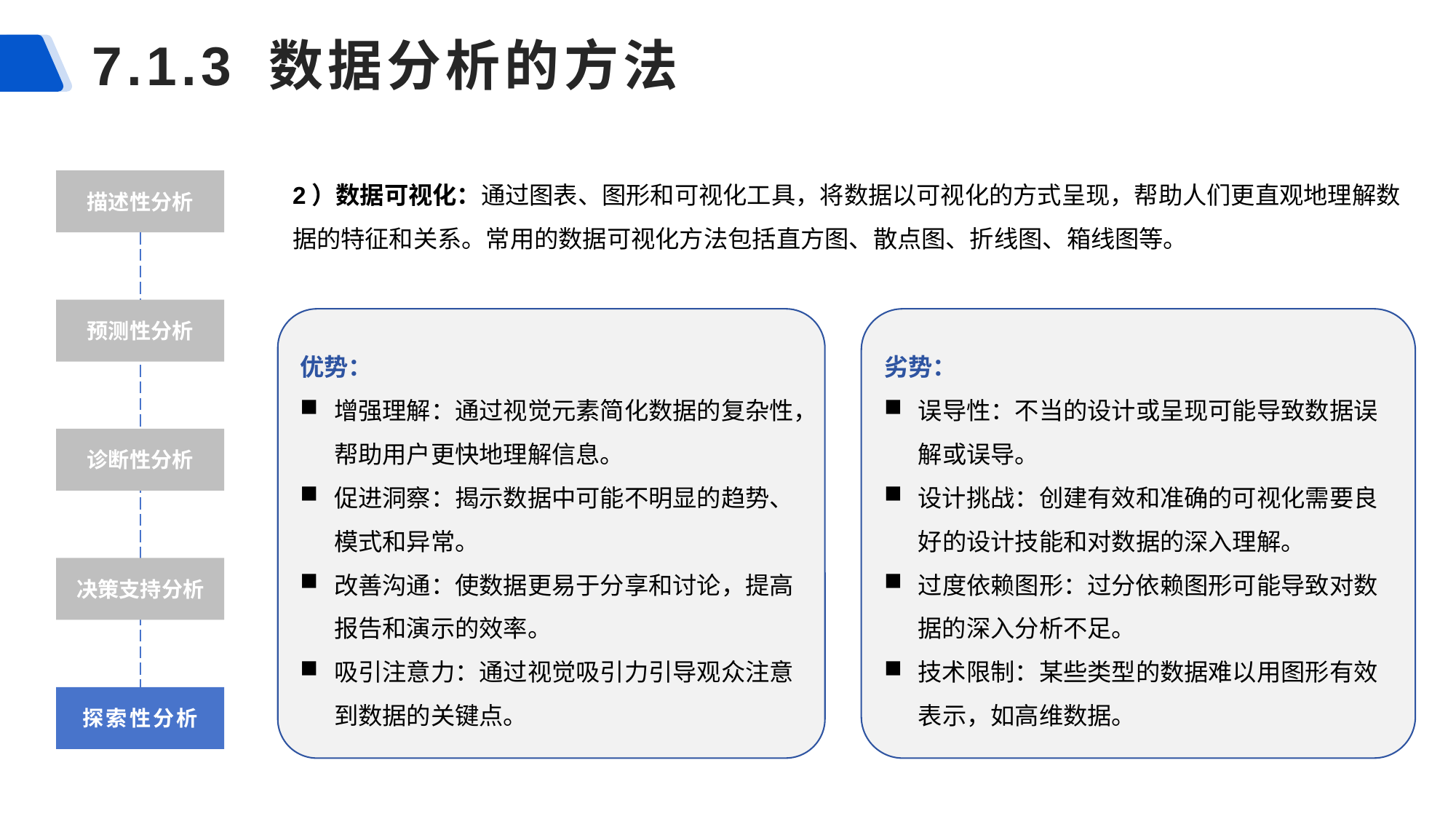

# 7.1.3 数据分析的方法
2）数据可视化：通过图表、图形和可视化工具，将数据以可视化的方式呈现，帮助人们更直观地理解数据的特征和关系。常用的数据可视化方法包括直方图、散点图、折线图、箱线图等。
描述性分析
预测性分析
优势：
增强理解：通过视觉元素简化数据的复杂性，帮助用户更快地理解信息。
促进洞察：揭示数据中可能不明显的趋势、模式和异常。
改善沟通：使数据更易于分享和讨论，提高报告和演示的效率。
吸引注意力：通过视觉吸引力引导观众注意到数据的关键点。
劣势：
误导性：不当的设计或呈现可能导致数据误解或误导。
设计挑战：创建有效和准确的可视化需要良好的设计技能和对数据的深入理解。
过度依赖图形：过分依赖图形可能导致对数据的深入分析不足。
技术限制：某些类型的数据难以用图形有效表示，如高维数据。
诊断性分析
决策支持分析
探索性分析